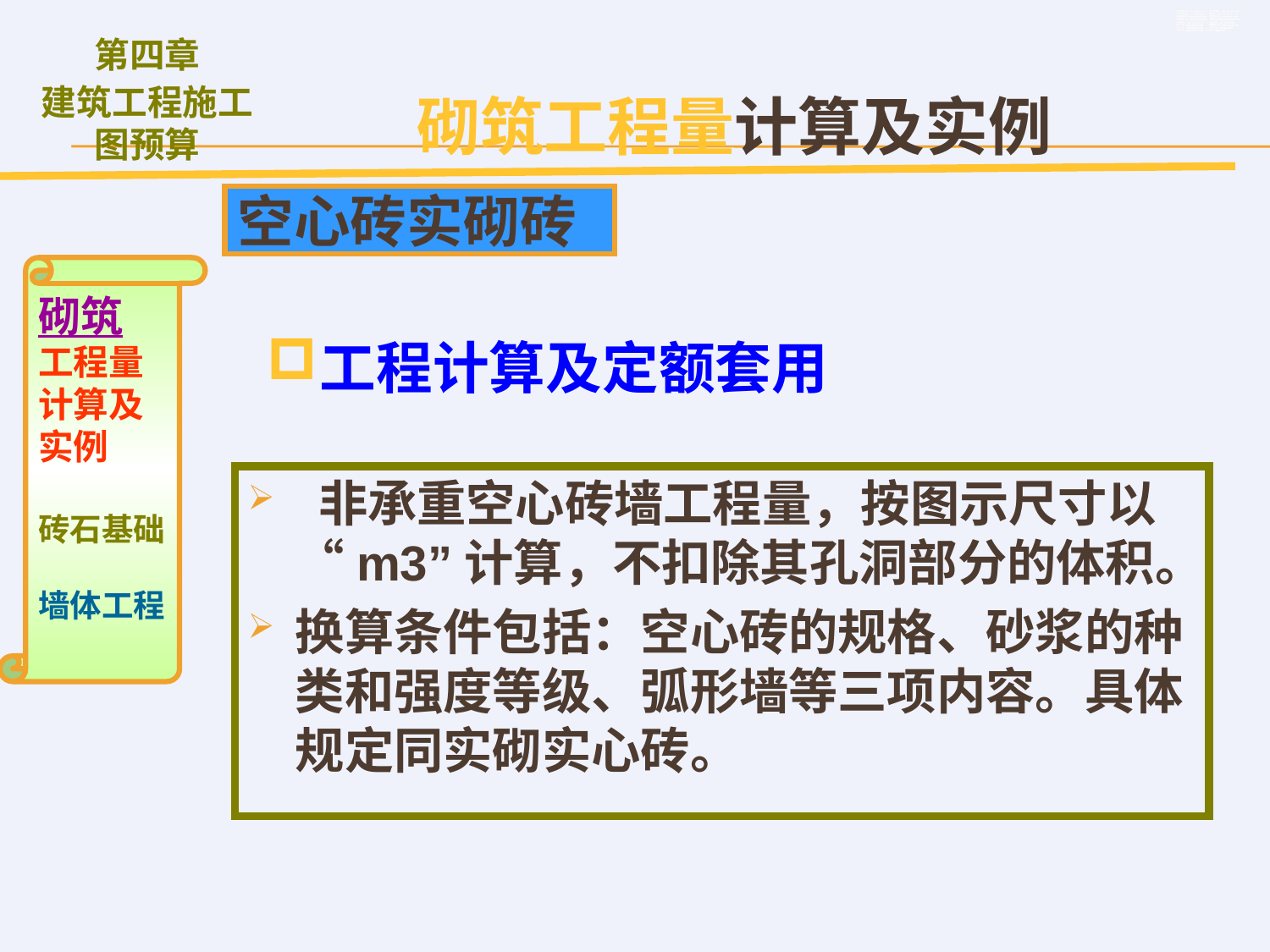

砌筑工程量计算及实例
空心砖实砌砖
砌筑
工程量计算及实例

砖石基础

墙体工程

工程计算及定额套用
 非承重空心砖墙工程量，按图示尺寸以“m3”计算，不扣除其孔洞部分的体积。
换算条件包括：空心砖的规格、砂浆的种类和强度等级、弧形墙等三项内容。具体规定同实砌实心砖。
62